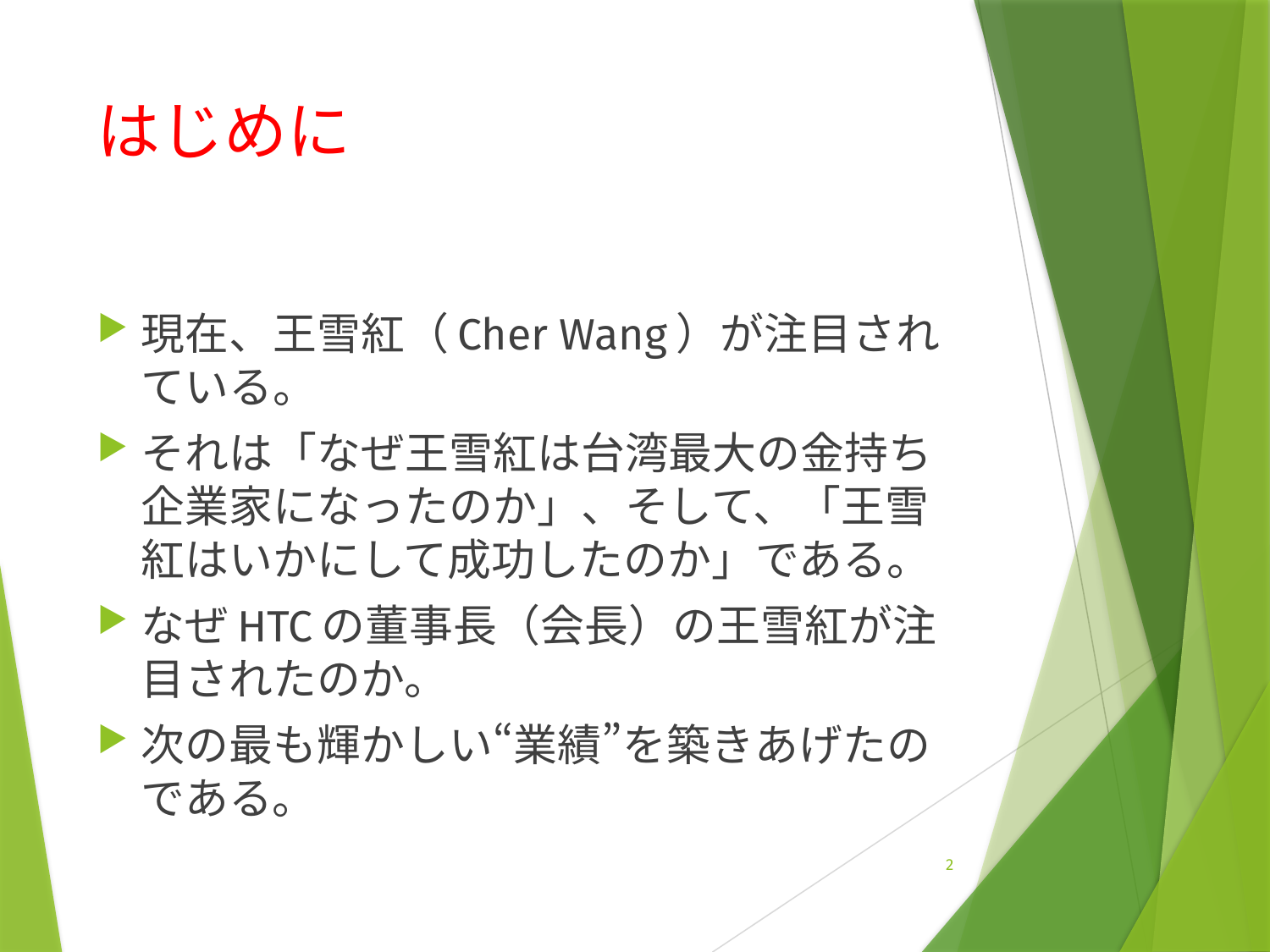

# はじめに
現在、王雪紅（Cher Wang）が注目されている。
それは「なぜ王雪紅は台湾最大の金持ち企業家になったのか」、そして、「王雪紅はいかにして成功したのか」である。
なぜHTCの董事長（会長）の王雪紅が注目されたのか。
次の最も輝かしい“業績”を築きあげたのである。

2